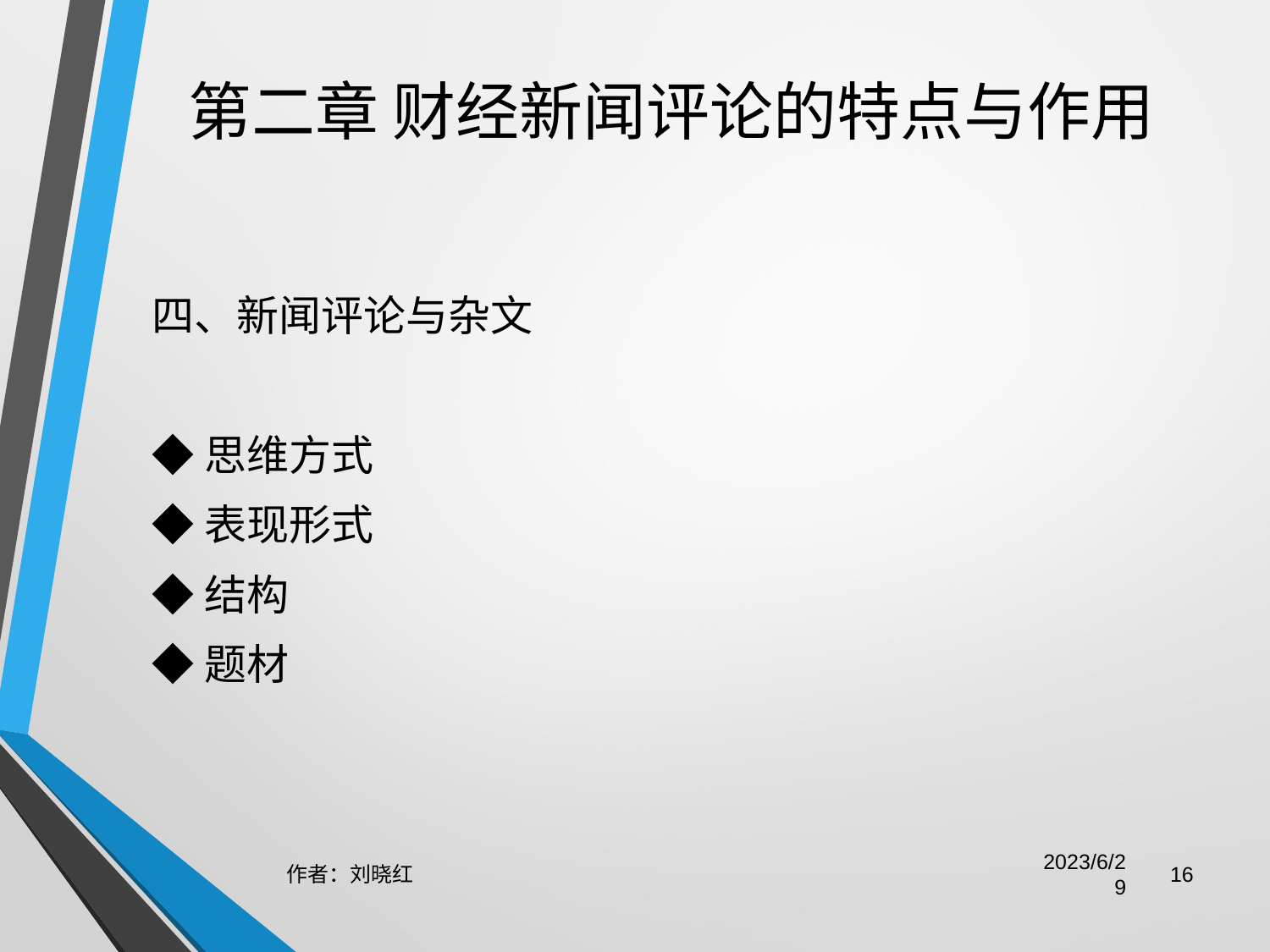

# 第二章 财经新闻评论的特点与作用
四、新闻评论与杂文

◆思维方式
◆表现形式
◆结构
◆题材

作者：刘晓红
2023/6/29
16